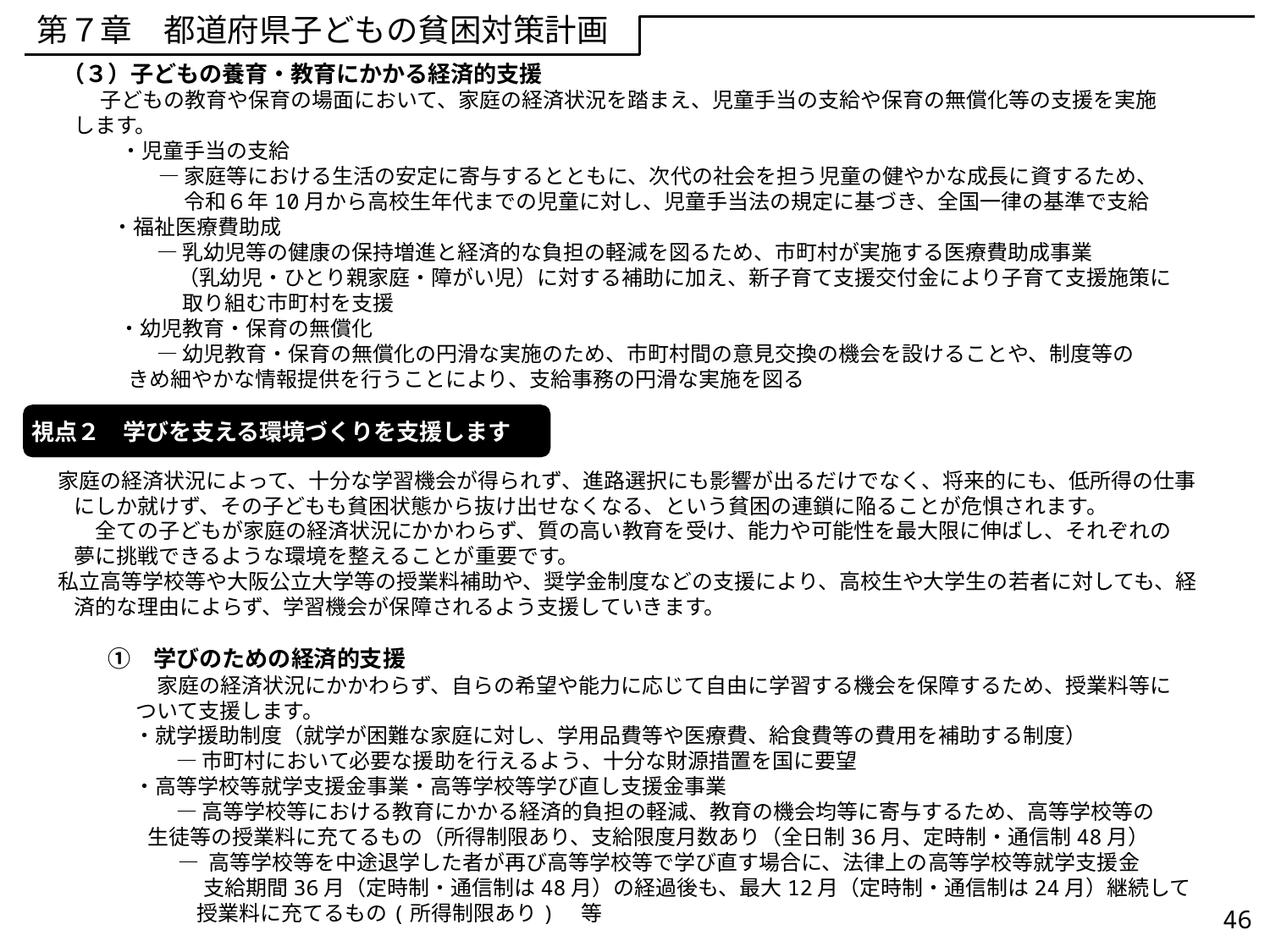

第７章　都道府県子どもの貧困対策計画
（３）子どもの養育・教育にかかる経済的支援
　　　子どもの教育や保育の場面において、家庭の経済状況を踏まえ、児童手当の支給や保育の無償化等の支援を実施
します。
　 　・児童手当の支給
　　　　― 家庭等における生活の安定に寄与するとともに、次代の社会を担う児童の健やかな成長に資するため、
　　 　　　令和６年10月から高校生年代までの児童に対し、児童手当法の規定に基づき、全国一律の基準で支給
  　 ・福祉医療費助成
　　　　― 乳幼児等の健康の保持増進と経済的な負担の軽減を図るため、市町村が実施する医療費助成事業
　　　　　（乳幼児・ひとり親家庭・障がい児）に対する補助に加え、新子育て支援交付金により子育て支援施策に
　　　　　 取り組む市町村を支援
　　 ・幼児教育・保育の無償化
　　　　― 幼児教育・保育の無償化の円滑な実施のため、市町村間の意見交換の機会を設けることや、制度等の
           きめ細やかな情報提供を行うことにより、支給事務の円滑な実施を図る

　家庭の経済状況によって、十分な学習機会が得られず、進路選択にも影響が出るだけでなく、将来的にも、低所得の仕事にしか就けず、その子どもも貧困状態から抜け出せなくなる、という貧困の連鎖に陥ることが危惧されます。
　全ての子どもが家庭の経済状況にかかわらず、質の高い教育を受け、能力や可能性を最大限に伸ばし、それぞれの
夢に挑戦できるような環境を整えることが重要です。
　私立高等学校等や大阪公立大学等の授業料補助や、奨学金制度などの支援により、高校生や大学生の若者に対しても、経済的な理由によらず、学習機会が保障されるよう支援していきます。

　①　学びのための経済的支援
　家庭の経済状況にかかわらず、自らの希望や能力に応じて自由に学習する機会を保障するため、授業料等に
ついて支援します。
　　 ・就学援助制度（就学が困難な家庭に対し、学用品費等や医療費、給食費等の費用を補助する制度）
　　　 　― 市町村において必要な援助を行えるよう、十分な財源措置を国に要望
　　 ・高等学校等就学支援金事業・高等学校等学び直し支援金事業
　　　 　― 高等学校等における教育にかかる経済的負担の軽減、教育の機会均等に寄与するため、高等学校等の
            生徒等の授業料に充てるもの（所得制限あり、支給限度月数あり（全日制36月、定時制・通信制48月）
 ― 高等学校等を中途退学した者が再び高等学校等で学び直す場合に、法律上の高等学校等就学支援金
　  支給期間36月（定時制・通信制は48月）の経過後も、最大12月（定時制・通信制は24月）継続して
    授業料に充てるもの(所得制限あり)　等

視点２　学びを支える環境づくりを支援します

46